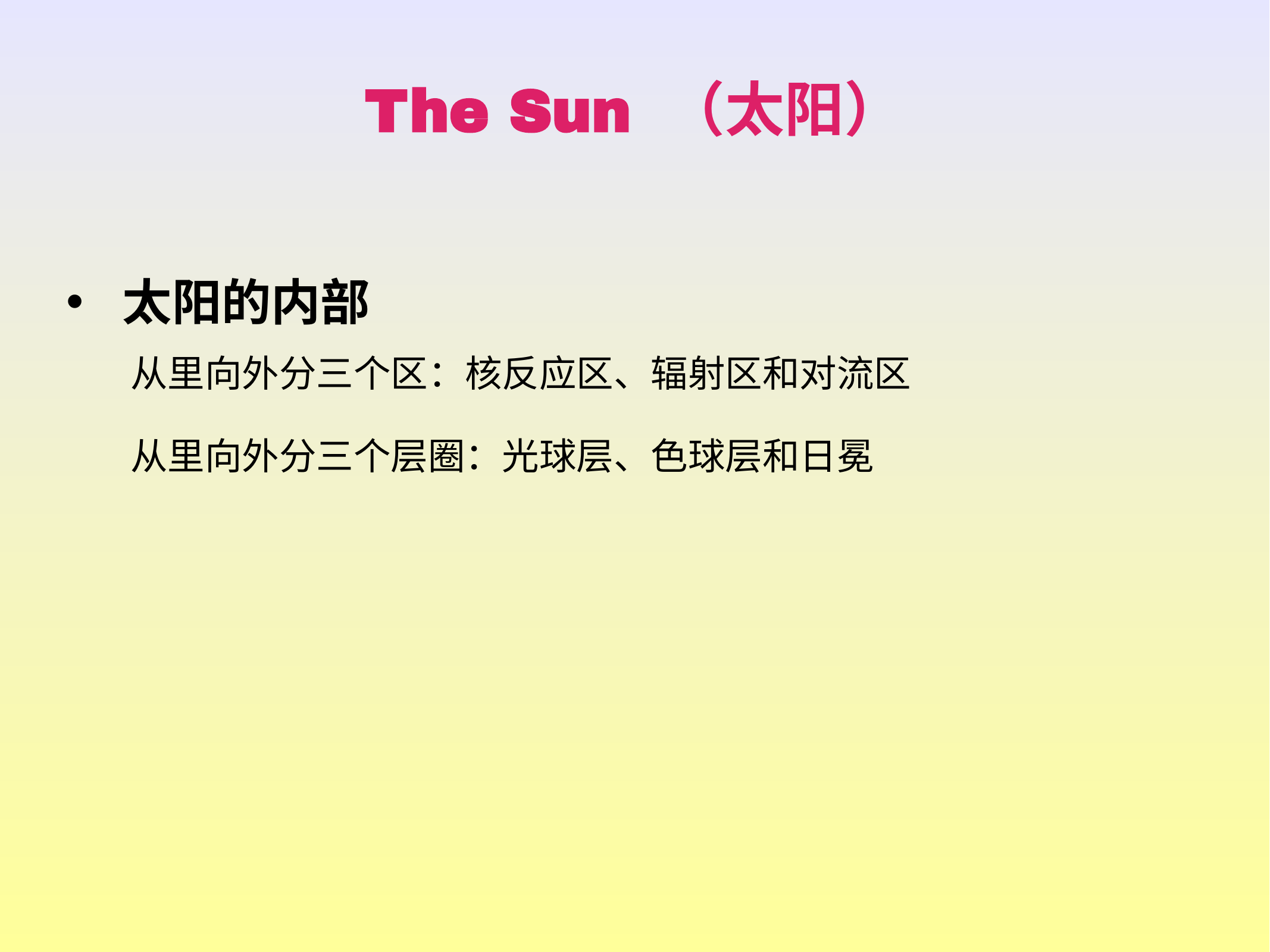

The Sun （太阳）
太阳的内部
从里向外分三个区：核反应区、辐射区和对流区

从里向外分三个层圈：光球层、色球层和日冕